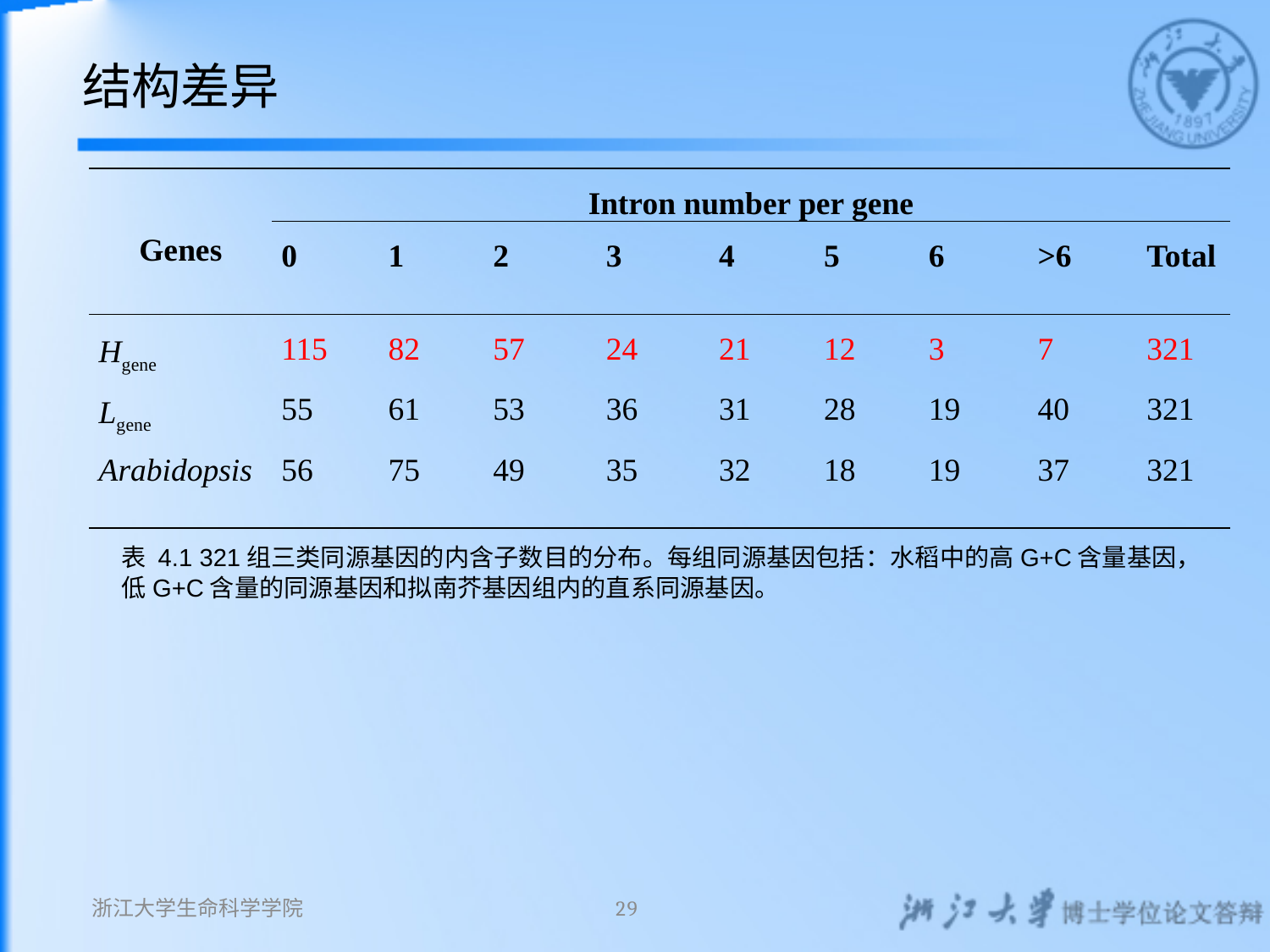

# 结构差异
| Genes | Intron number per gene |  |  |  |  |  |  |  |  |
| --- | --- | --- | --- | --- | --- | --- | --- | --- | --- |
|  | 0 | 1 | 2 | 3 | 4 | 5 | 6 | >6 | Total |
| Hgene | 115 | 82 | 57 | 24 | 21 | 12 | 3 | 7 | 321 |
| Lgene | 55 | 61 | 53 | 36 | 31 | 28 | 19 | 40 | 321 |
| Arabidopsis | 56 | 75 | 49 | 35 | 32 | 18 | 19 | 37 | 321 |
表 4.1 321组三类同源基因的内含子数目的分布。每组同源基因包括：水稻中的高G+C含量基因，低G+C含量的同源基因和拟南芥基因组内的直系同源基因。
浙江大学生命科学学院
29